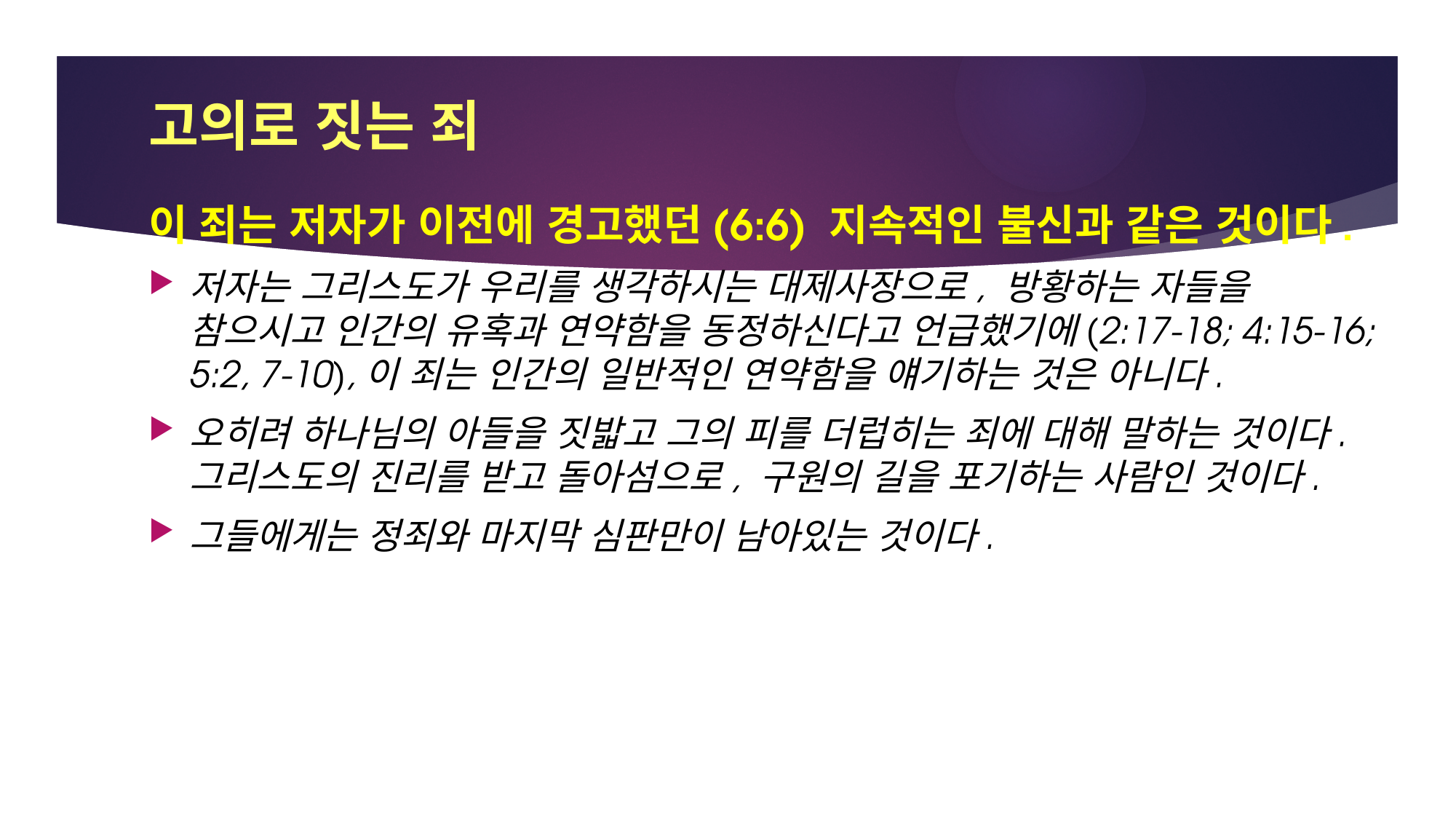

# 고의로 짓는 죄
이 죄는 저자가 이전에 경고했던(6:6) 지속적인 불신과 같은 것이다.
저자는 그리스도가 우리를 생각하시는 대제사장으로, 방황하는 자들을 참으시고 인간의 유혹과 연약함을 동정하신다고 언급했기에(2:17-18; 4:15-16; 5:2, 7-10),이 죄는 인간의 일반적인 연약함을 얘기하는 것은 아니다.
오히려 하나님의 아들을 짓밟고 그의 피를 더럽히는 죄에 대해 말하는 것이다. 그리스도의 진리를 받고 돌아섬으로, 구원의 길을 포기하는 사람인 것이다.
그들에게는 정죄와 마지막 심판만이 남아있는 것이다.